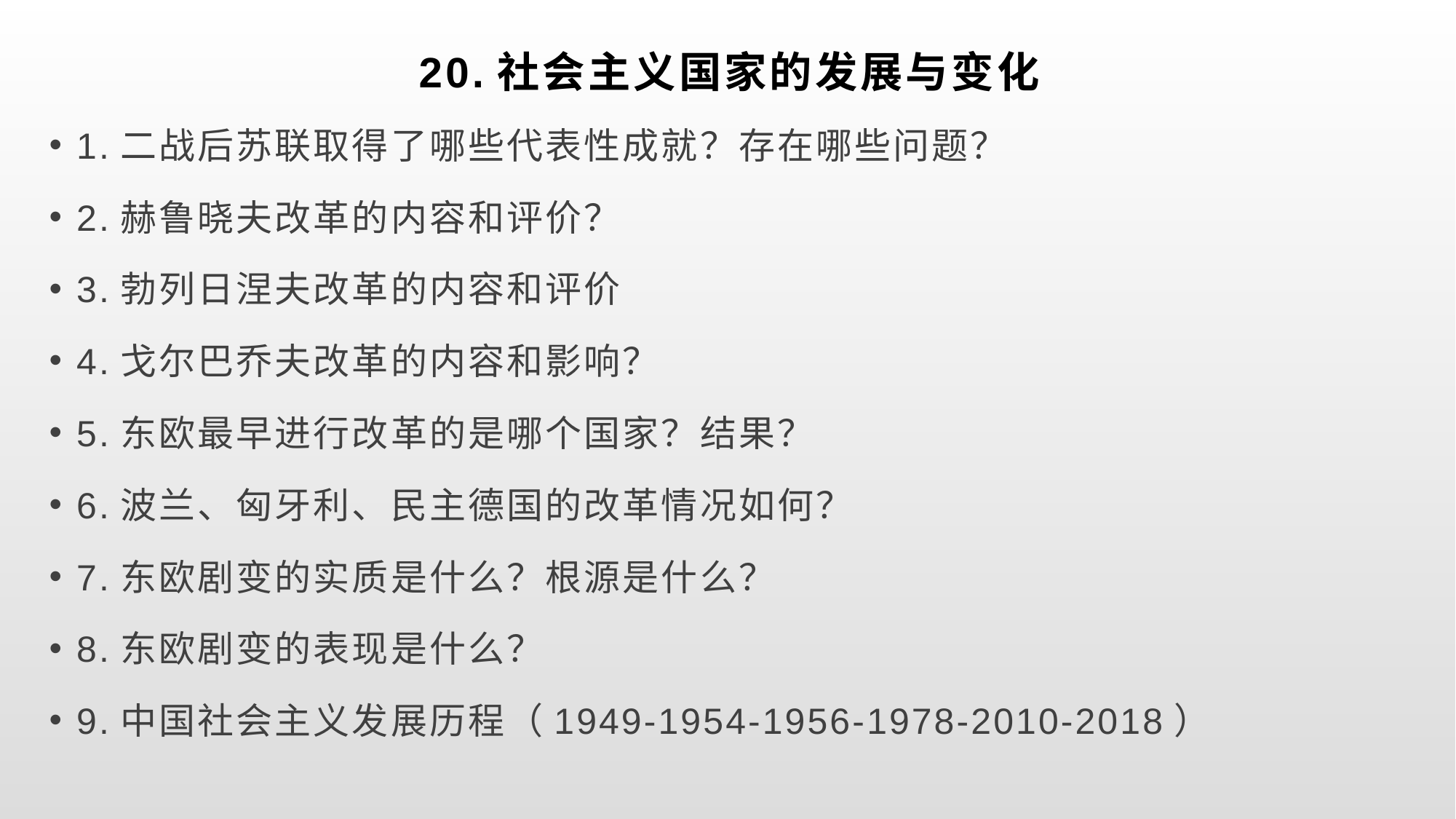

# 20.社会主义国家的发展与变化
1.二战后苏联取得了哪些代表性成就？存在哪些问题？
2.赫鲁晓夫改革的内容和评价？
3.勃列日涅夫改革的内容和评价
4.戈尔巴乔夫改革的内容和影响？
5.东欧最早进行改革的是哪个国家？结果？
6.波兰、匈牙利、民主德国的改革情况如何？
7.东欧剧变的实质是什么？根源是什么？
8.东欧剧变的表现是什么？
9.中国社会主义发展历程（1949-1954-1956-1978-2010-2018）